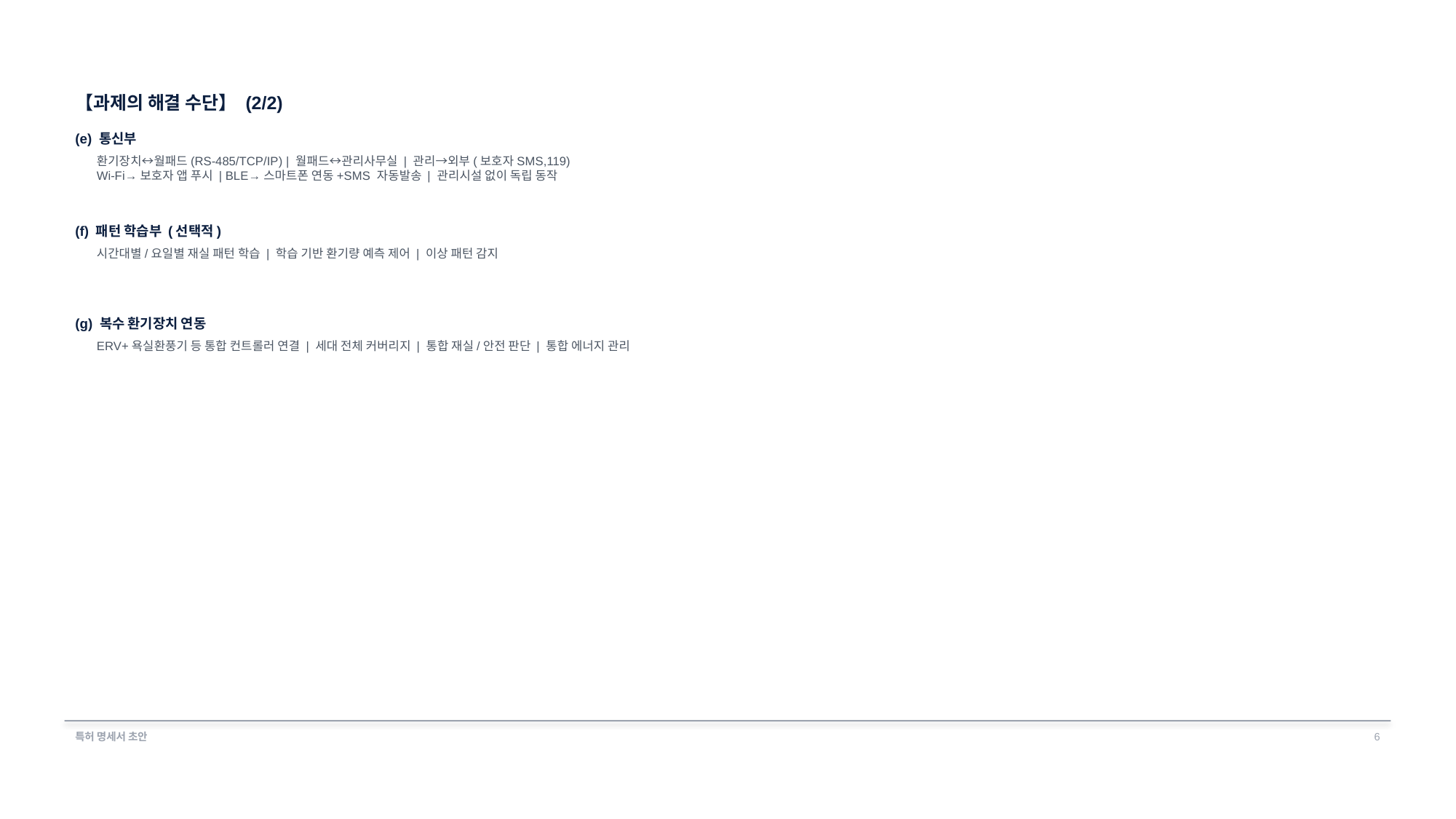

【과제의 해결 수단】 (2/2)
(e) 통신부
환기장치↔월패드(RS-485/TCP/IP) | 월패드↔관리사무실 | 관리→외부(보호자SMS,119)
Wi-Fi→보호자 앱 푸시 | BLE→스마트폰 연동+SMS 자동발송 | 관리시설 없이 독립 동작
(f) 패턴 학습부 (선택적)
시간대별/요일별 재실 패턴 학습 | 학습 기반 환기량 예측 제어 | 이상 패턴 감지
(g) 복수 환기장치 연동
ERV+욕실환풍기 등 통합 컨트롤러 연결 | 세대 전체 커버리지 | 통합 재실/안전 판단 | 통합 에너지 관리

특허 명세서 초안
6